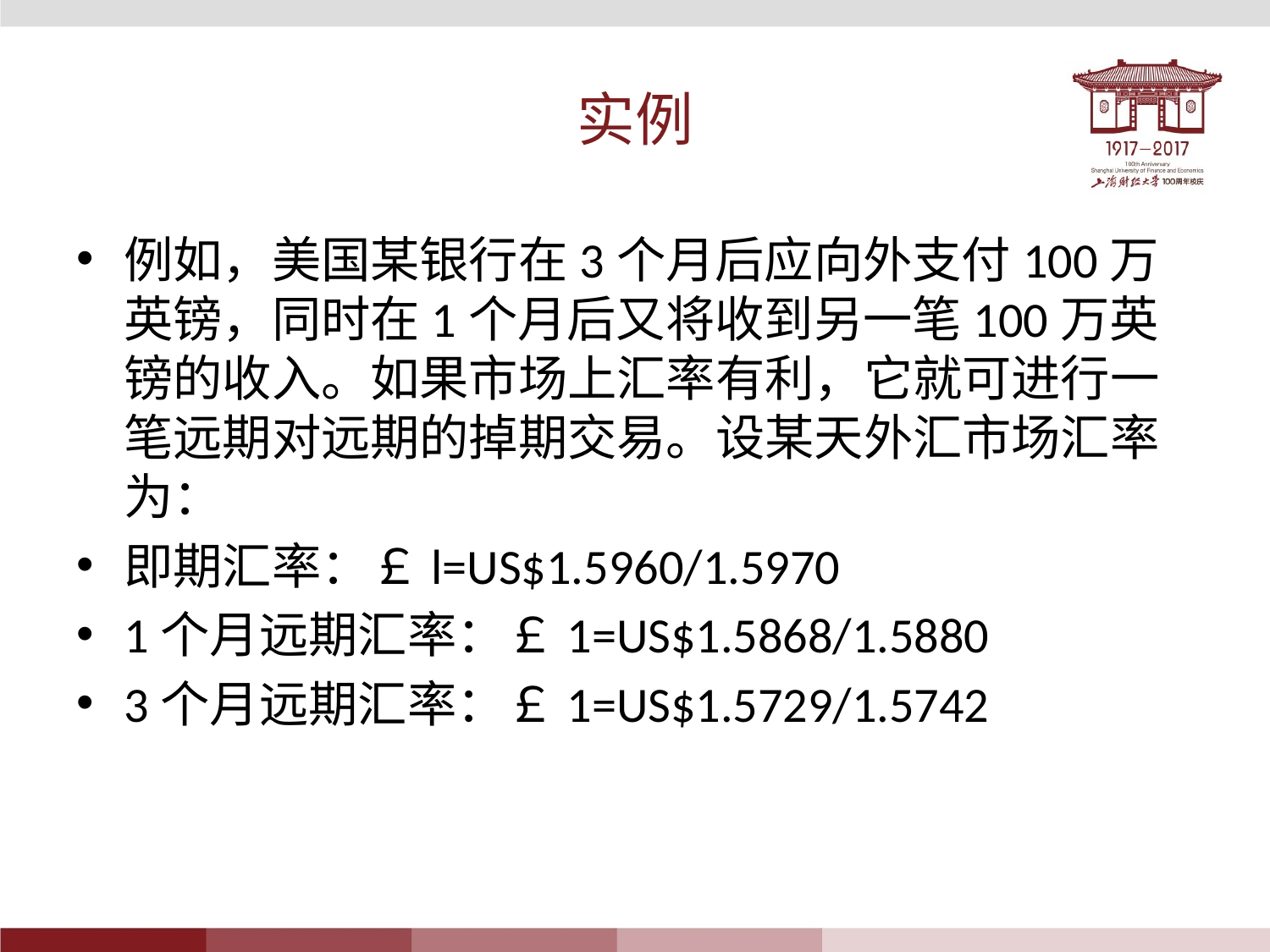

# 实例
例如，美国某银行在3个月后应向外支付100万英镑，同时在1个月后又将收到另一笔100万英镑的收入。如果市场上汇率有利，它就可进行一笔远期对远期的掉期交易。设某天外汇市场汇率为：
即期汇率：￡l=US$1.5960/1.5970
1个月远期汇率：￡1=US$1.5868/1.5880
3个月远期汇率：￡1=US$1.5729/1.5742